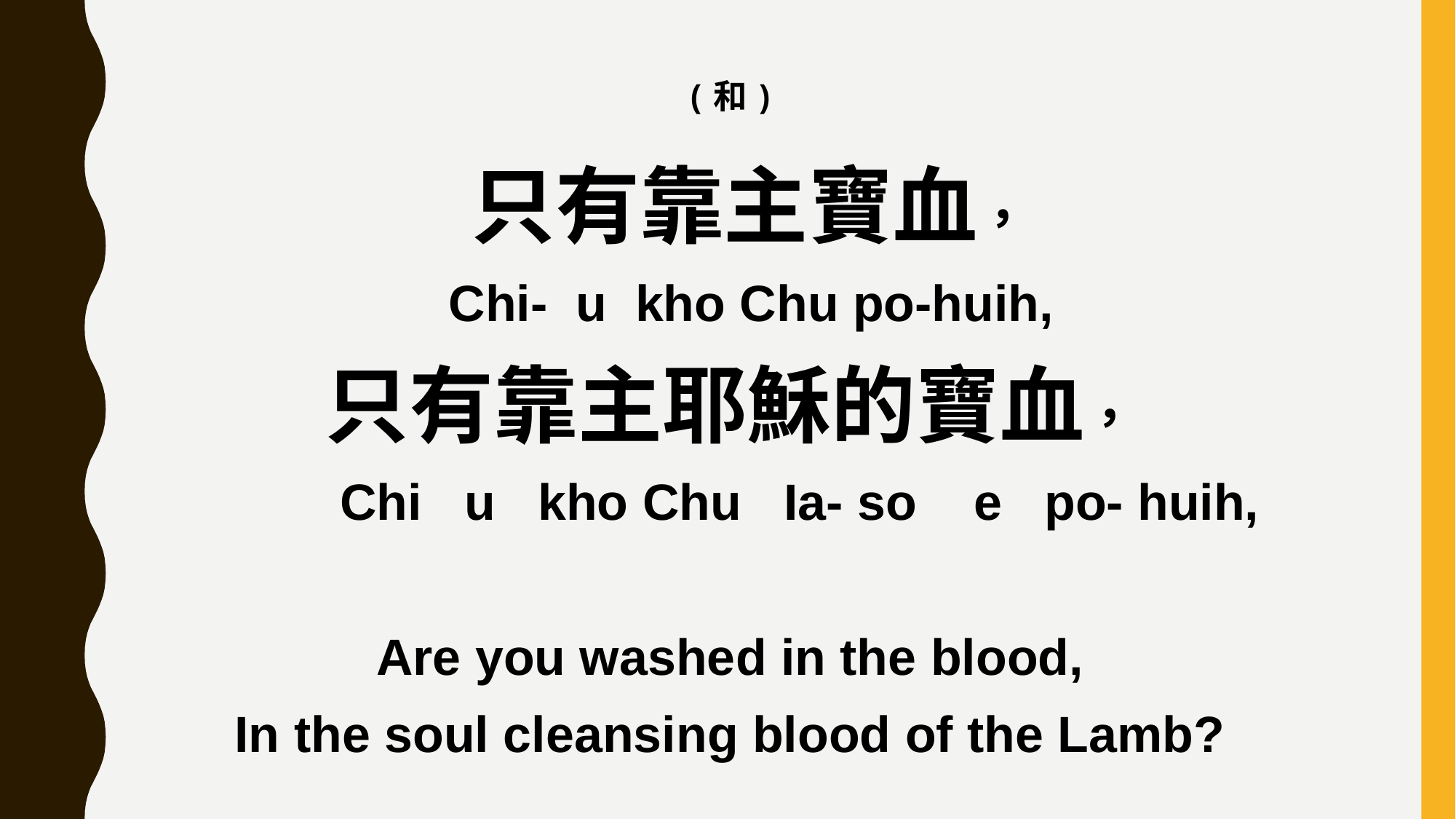

(和)
 只有靠主寶血，
   Chi-  u  kho Chu po-huih,
只有靠主耶穌的寶血，
          Chi   u   kho Chu   Ia- so    e   po- huih,

Are you washed in the blood,
In the soul cleansing blood of the Lamb?